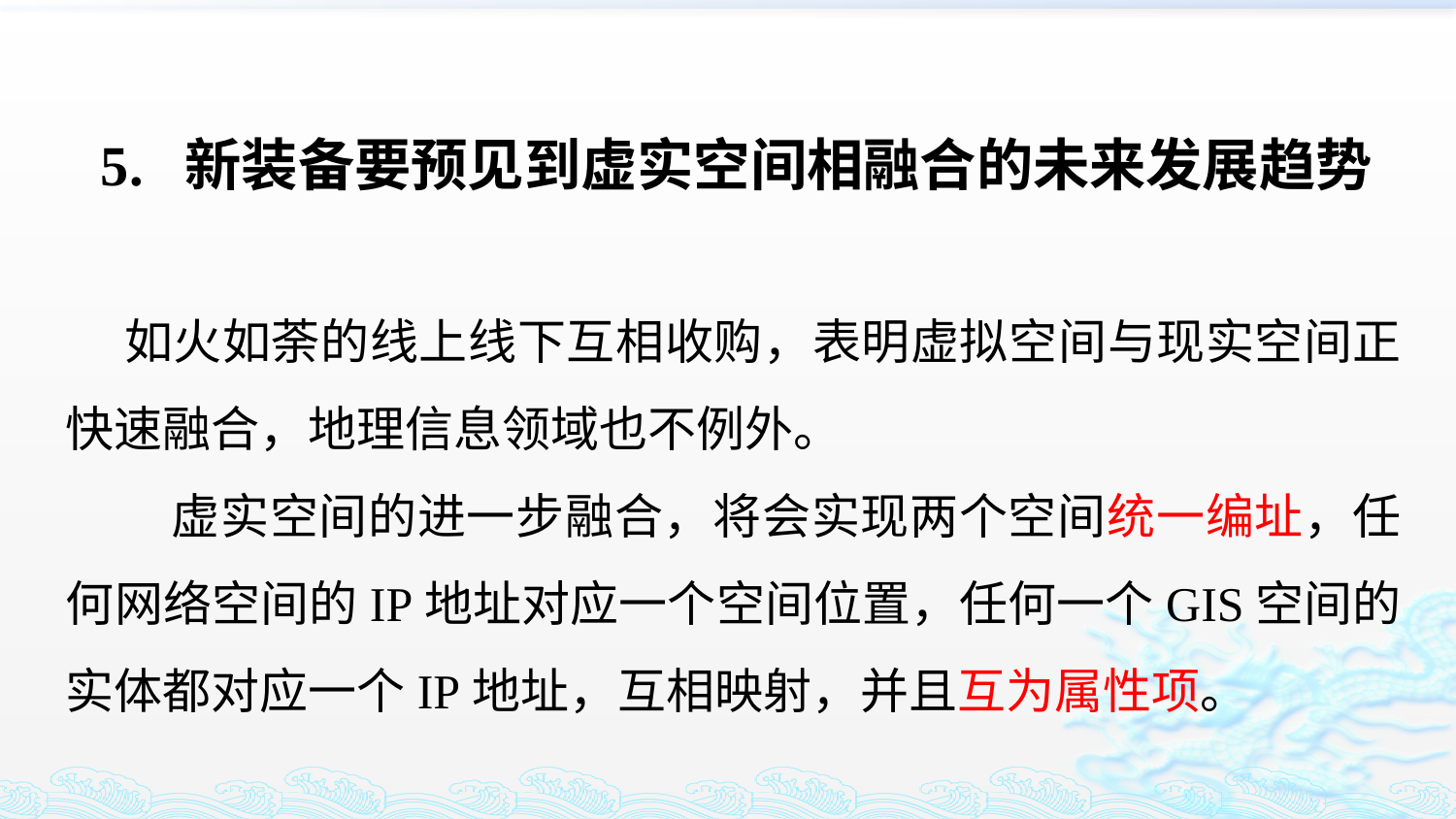

5.  新装备要预见到虚实空间相融合的未来发展趋势
    如火如荼的线上线下互相收购，表明虚拟空间与现实空间正快速融合，地理信息领域也不例外。
        虚实空间的进一步融合，将会实现两个空间统一编址，任何网络空间的IP地址对应一个空间位置，任何一个GIS空间的实体都对应一个IP地址，互相映射，并且互为属性项。